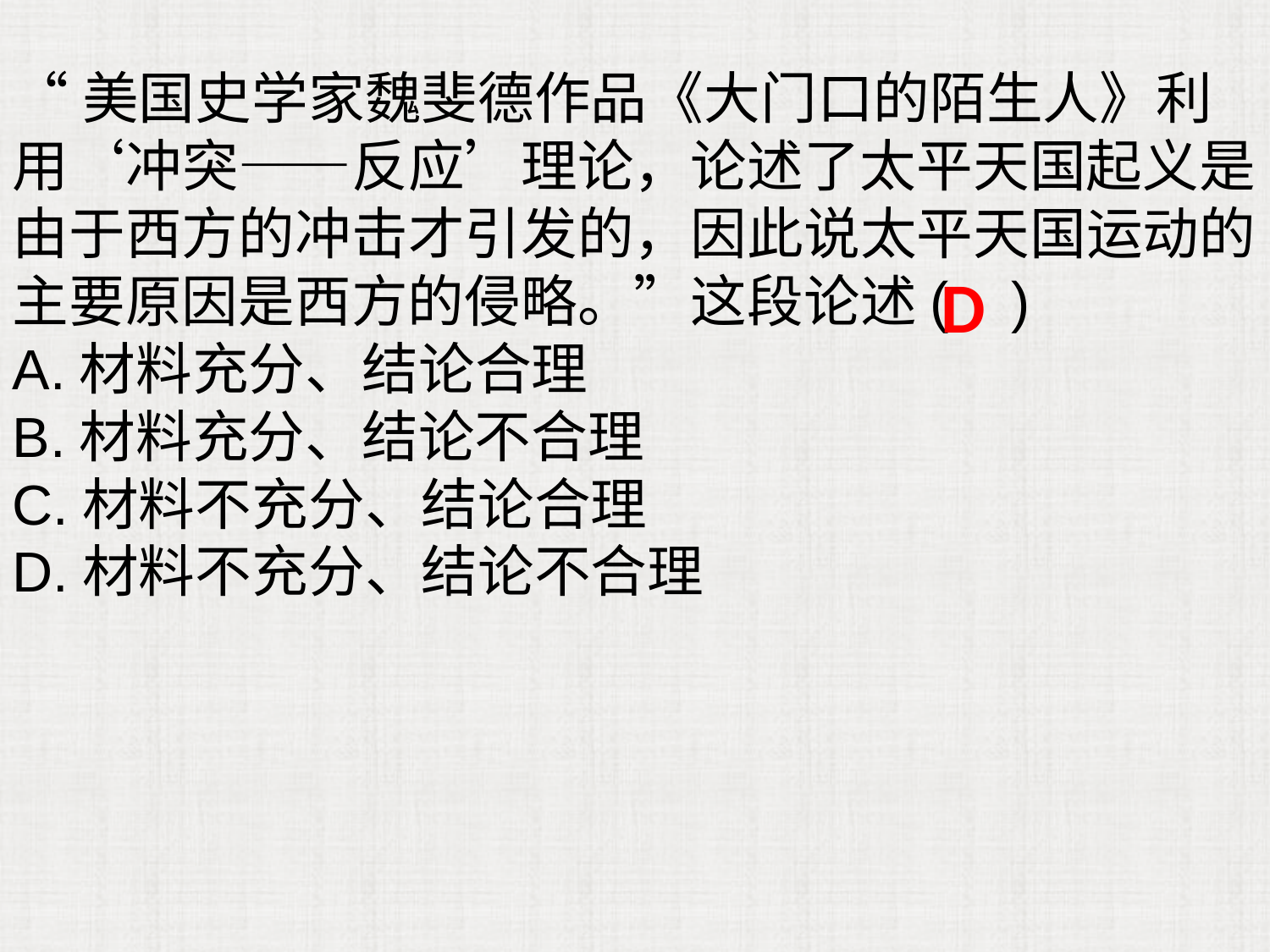

“美国史学家魏斐德作品《大门口的陌生人》利用‘冲突——反应’理论，论述了太平天国起义是由于西方的冲击才引发的，因此说太平天国运动的主要原因是西方的侵略。”这段论述(    )
A.材料充分、结论合理
B.材料充分、结论不合理
C.材料不充分、结论合理
D.材料不充分、结论不合理
D